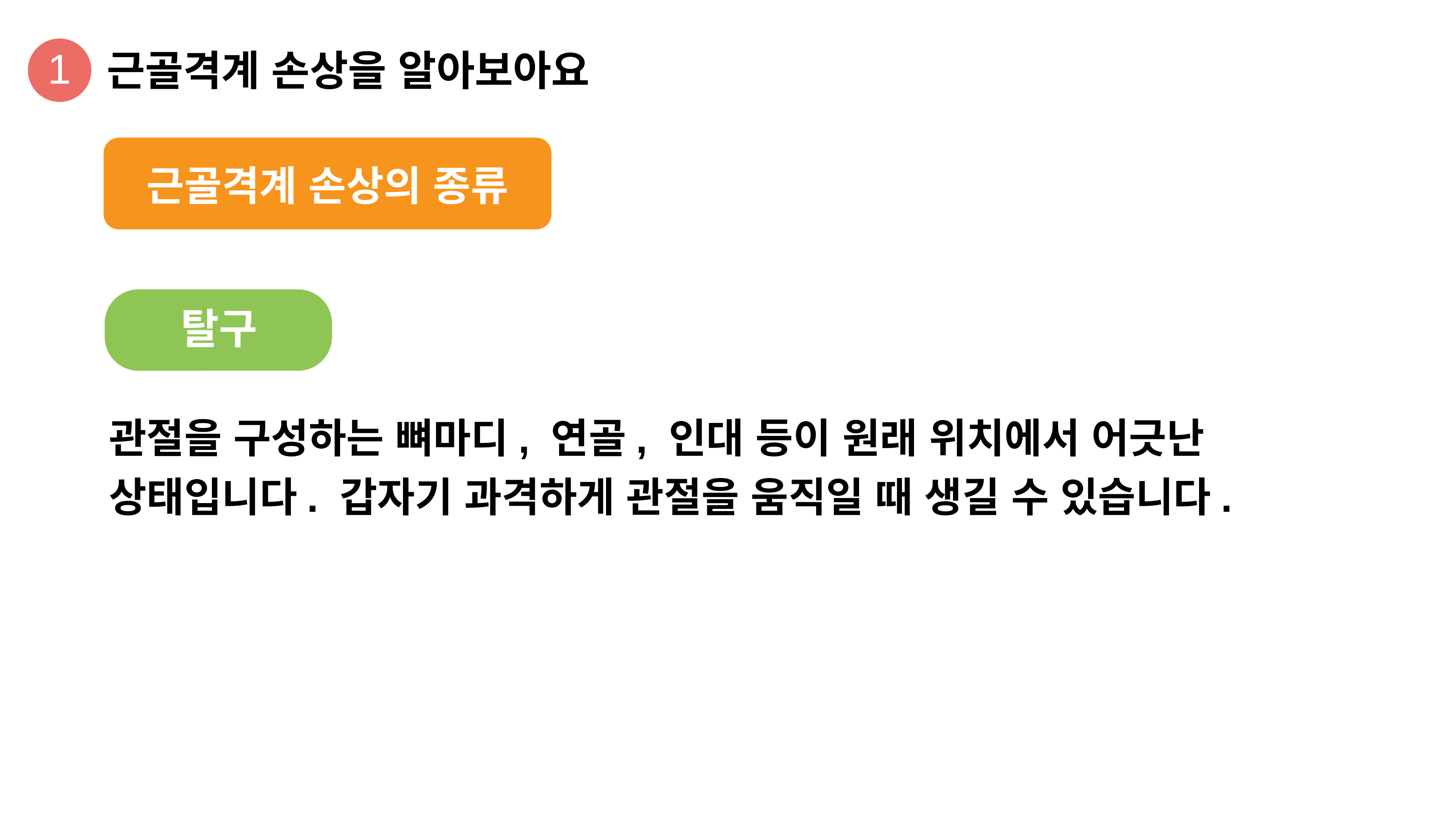

1
근골격계 손상을 알아보아요

근골격계 손상의 종류

탈구
관절을 구성하는 뼈마디, 연골, 인대 등이 원래 위치에서 어긋난 상태입니다. 갑자기 과격하게 관절을 움직일 때 생길 수 있습니다.